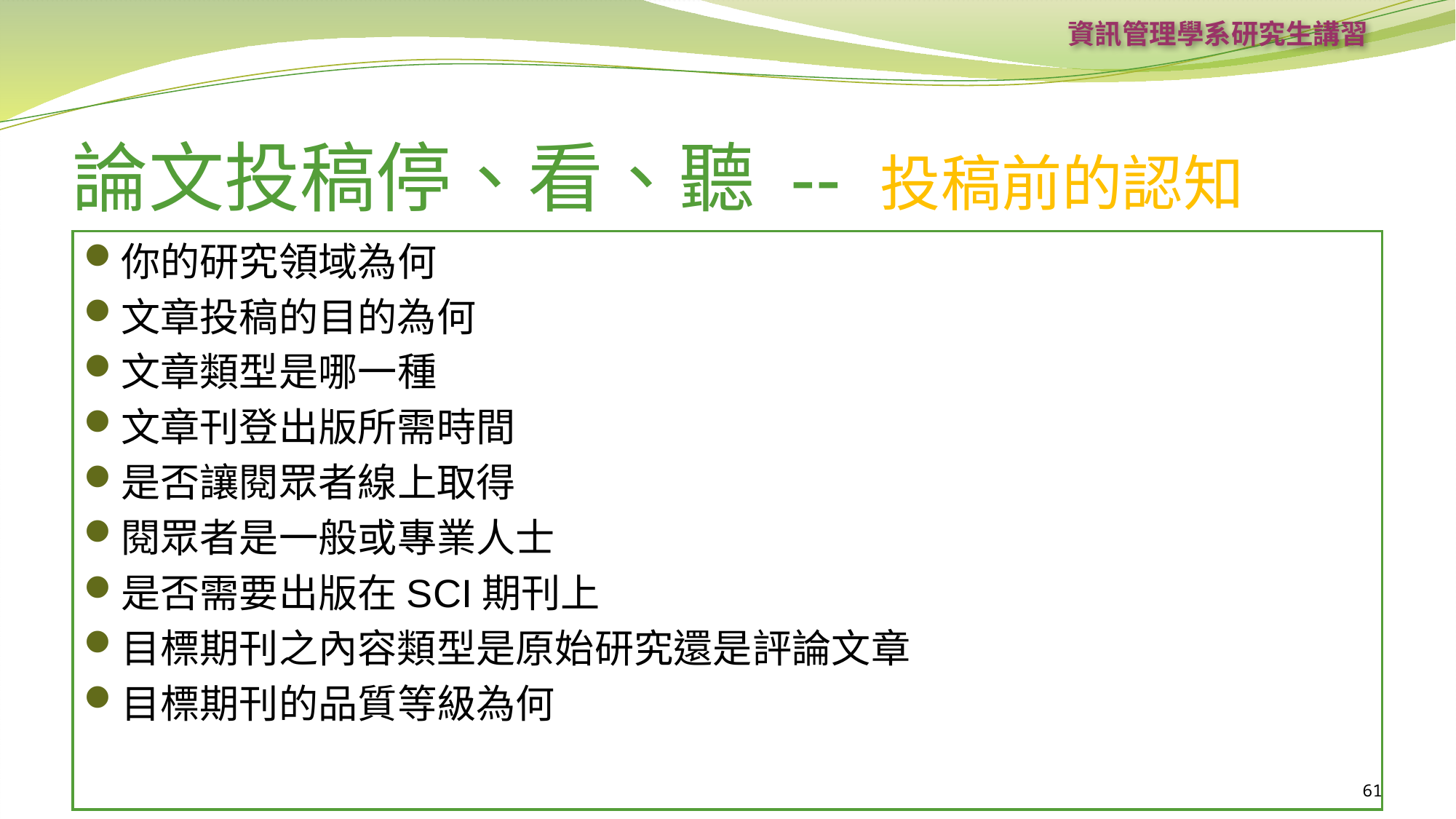

資訊管理學系研究生講習
# 論文投稿停、看、聽 -- 投稿前的認知
你的研究領域為何
文章投稿的目的為何
文章類型是哪一種
文章刊登出版所需時間
是否讓閱眾者線上取得
閱眾者是一般或專業人士
是否需要出版在SCI期刊上
目標期刊之內容類型是原始研究還是評論文章
目標期刊的品質等級為何

61